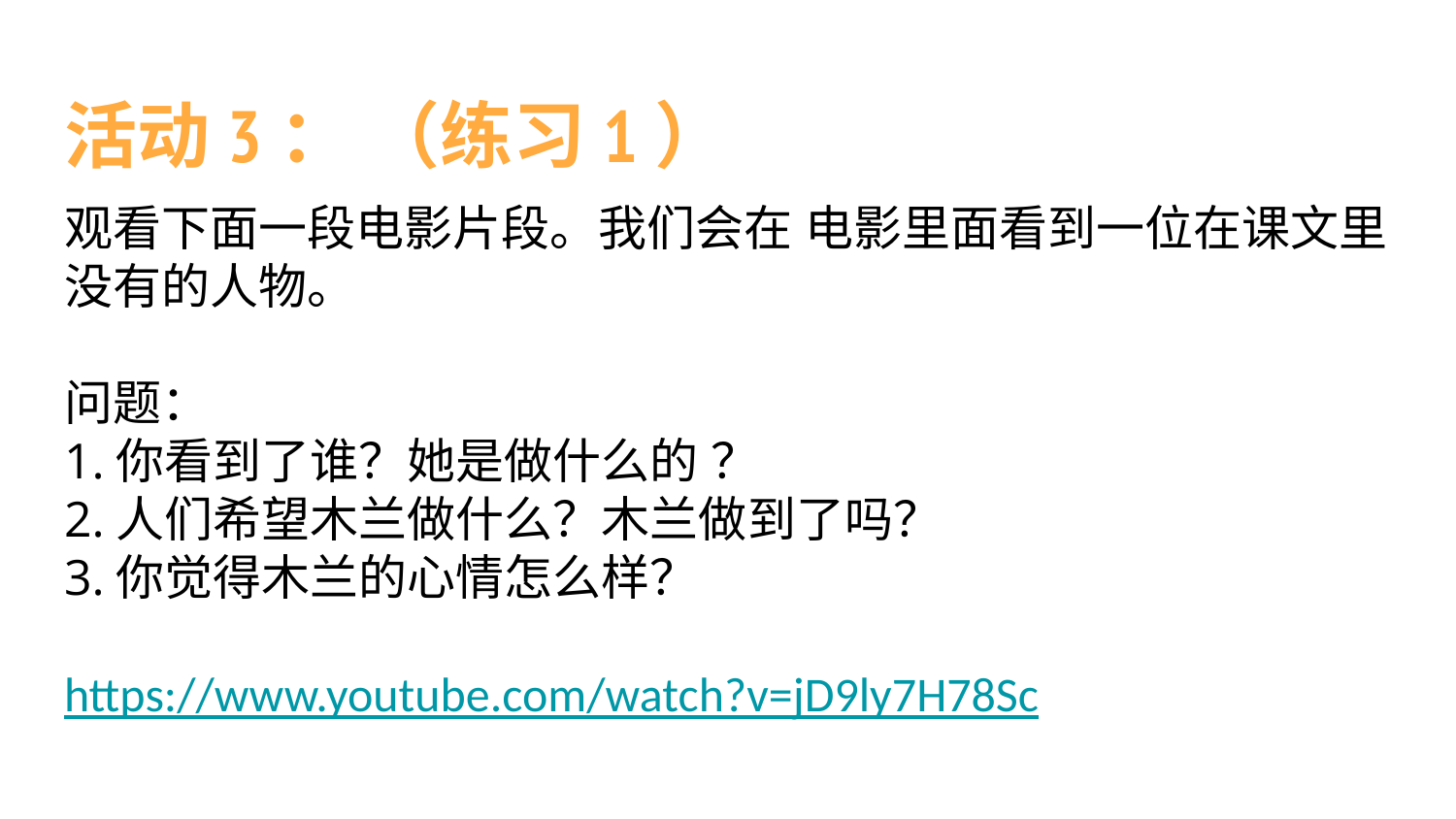

# 活动3： （练习1）
观看下面一段电影片段。我们会在 电影里面看到一位在课文里没有的人物。

问题：
1.你看到了谁？她是做什么的 ？
2.人们希望木兰做什么？木兰做到了吗？
3.你觉得木兰的心情怎么样？

https://www.youtube.com/watch?v=jD9ly7H78Sc